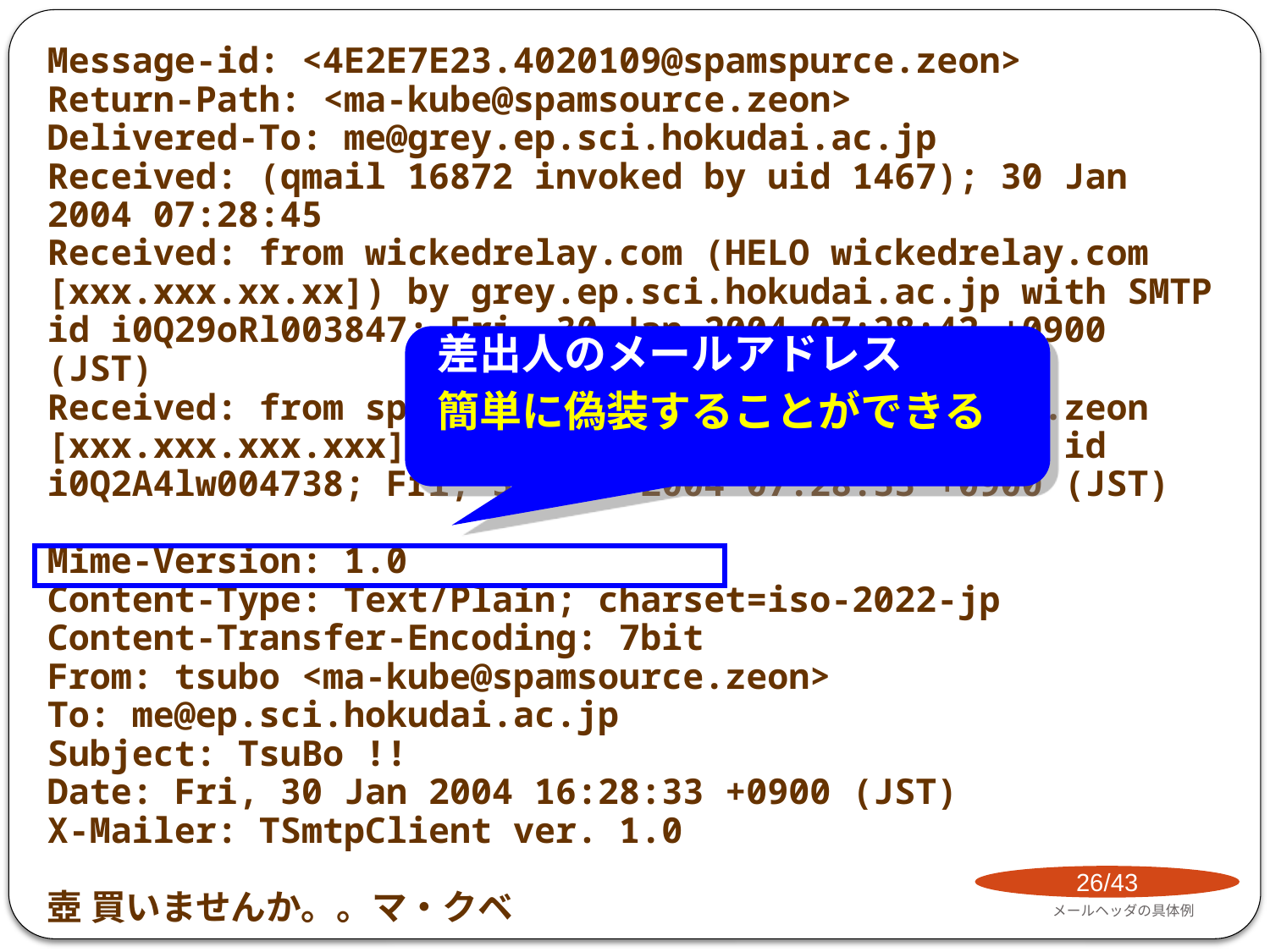

Message-id: <4E2E7E23.4020109@spamspurce.zeon>
Return-Path: <ma-kube@spamsource.zeon>
Delivered-To: me@grey.ep.sci.hokudai.ac.jp
Received: (qmail 16872 invoked by uid 1467); 30 Jan 2004 07:28:45
Received: from wickedrelay.com (HELO wickedrelay.com [xxx.xxx.xx.xx]) by grey.ep.sci.hokudai.ac.jp with SMTP id i0Q29oRl003847; Fri, 30 Jan 2004 07:28:42 +0900 (JST)
Received: from spamsource.zeon (HELO spamsource.zeon [xxx.xxx.xxx.xxx]) by wickedrelay.com with SMTP id i0Q2A4lw004738; Fri, 30 Jan 2004 07:28:33 +0900 (JST)
Mime-Version: 1.0
Content-Type: Text/Plain; charset=iso-2022-jp
Content-Transfer-Encoding: 7bit
From: tsubo <ma-kube@spamsource.zeon>
To: me@ep.sci.hokudai.ac.jp
Subject: TsuBo !!
Date: Fri, 30 Jan 2004 16:28:33 +0900 (JST)
X-Mailer: TSmtpClient ver. 1.0

壺 買いませんか。。マ・クベ

差出人のメールアドレス
簡単に偽装することができる

# メールヘッダの具体例
26/43